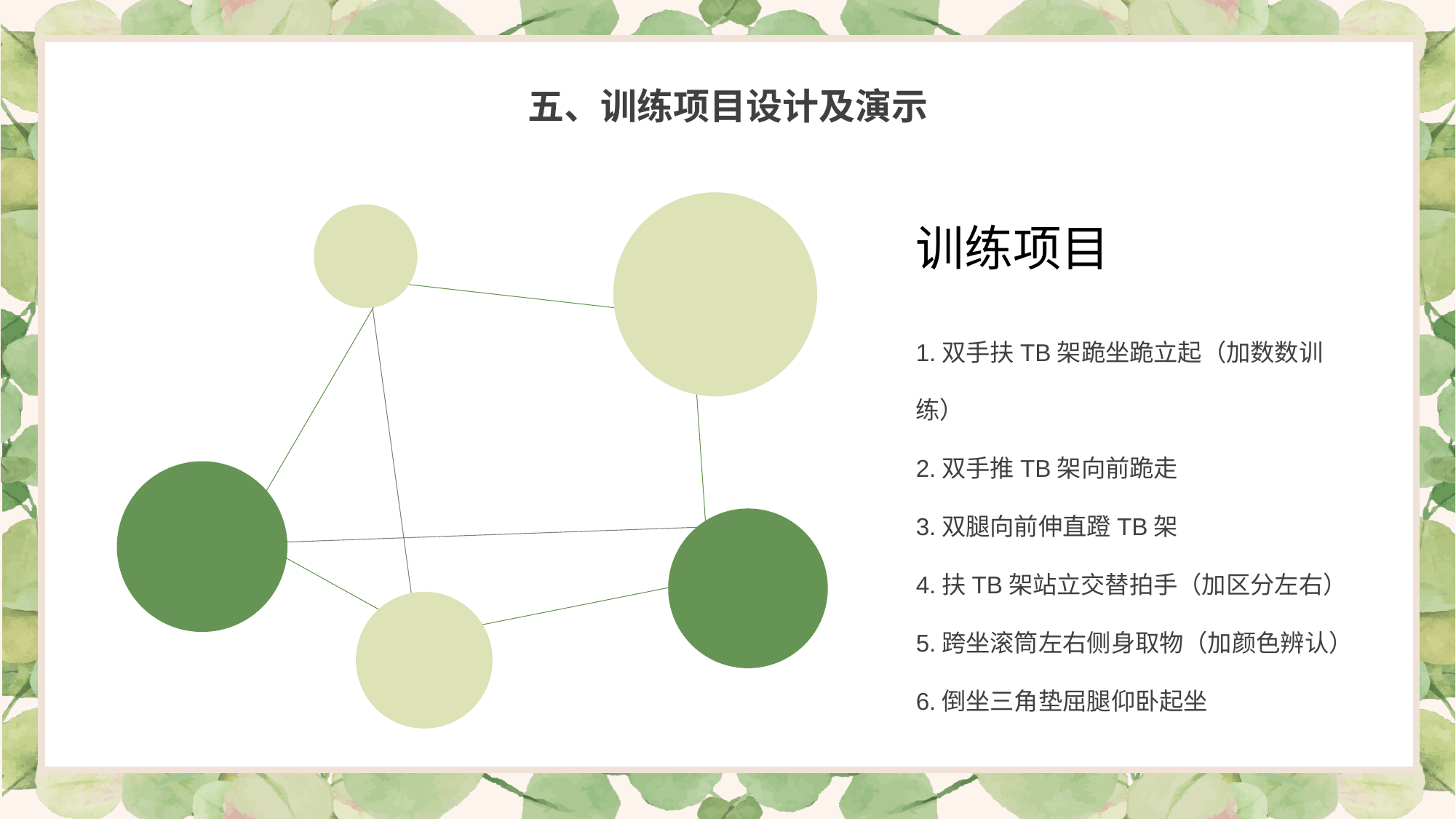

五、训练项目设计及演示

训练项目
1.双手扶TB架跪坐跪立起（加数数训练）
2.双手推TB架向前跪走
3.双腿向前伸直蹬TB架
4.扶TB架站立交替拍手（加区分左右）
5.跨坐滚筒左右侧身取物（加颜色辨认）
6.倒坐三角垫屈腿仰卧起坐